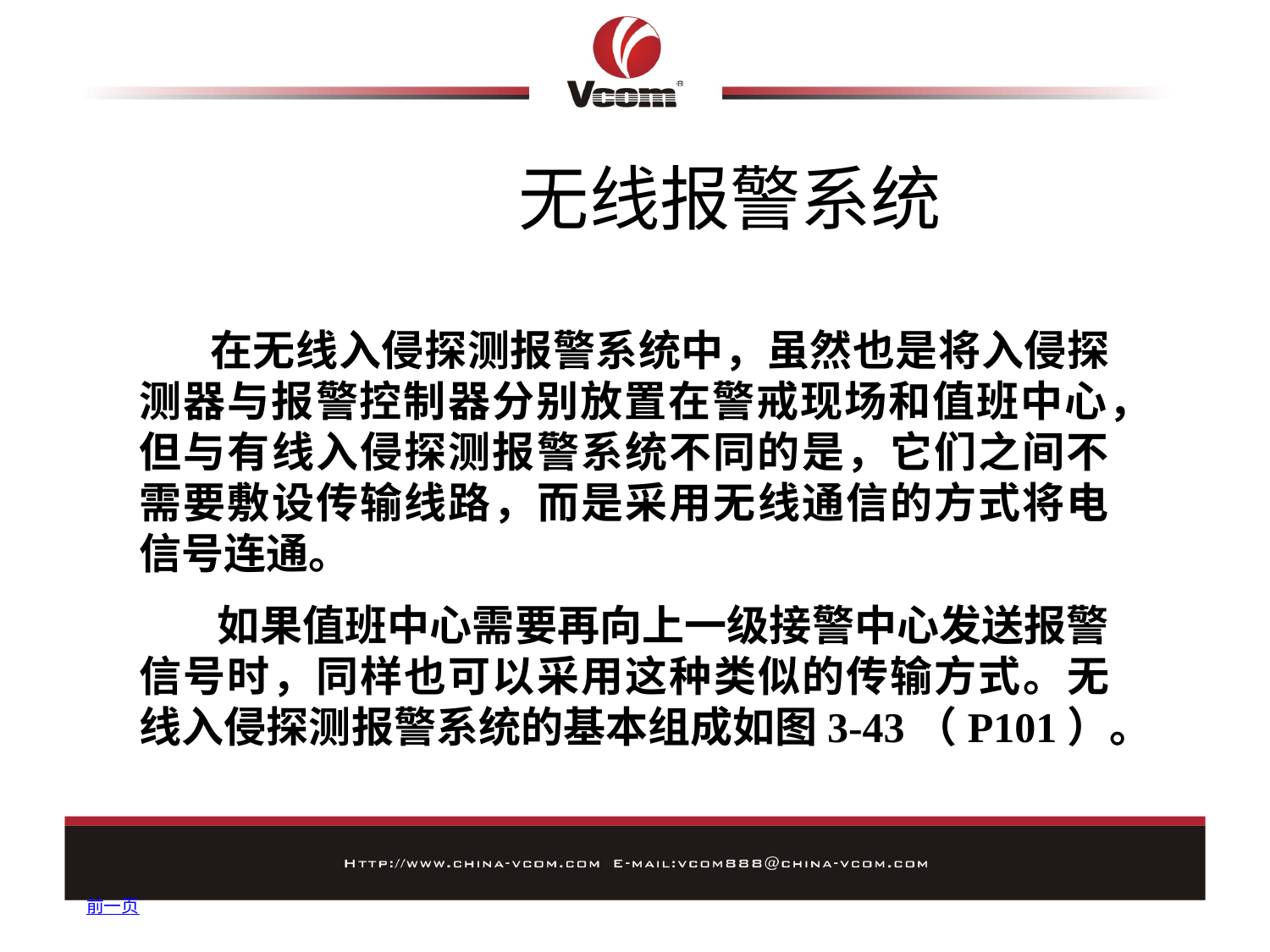

无线报警系统
      在无线入侵探测报警系统中，虽然也是将入侵探测器与报警控制器分别放置在警戒现场和值班中心，但与有线入侵探测报警系统不同的是，它们之间不需要敷设传输线路，而是采用无线通信的方式将电信号连通。
       如果值班中心需要再向上一级接警中心发送报警信号时，同样也可以采用这种类似的传输方式。无线入侵探测报警系统的基本组成如图3-43（P101）。
前一页